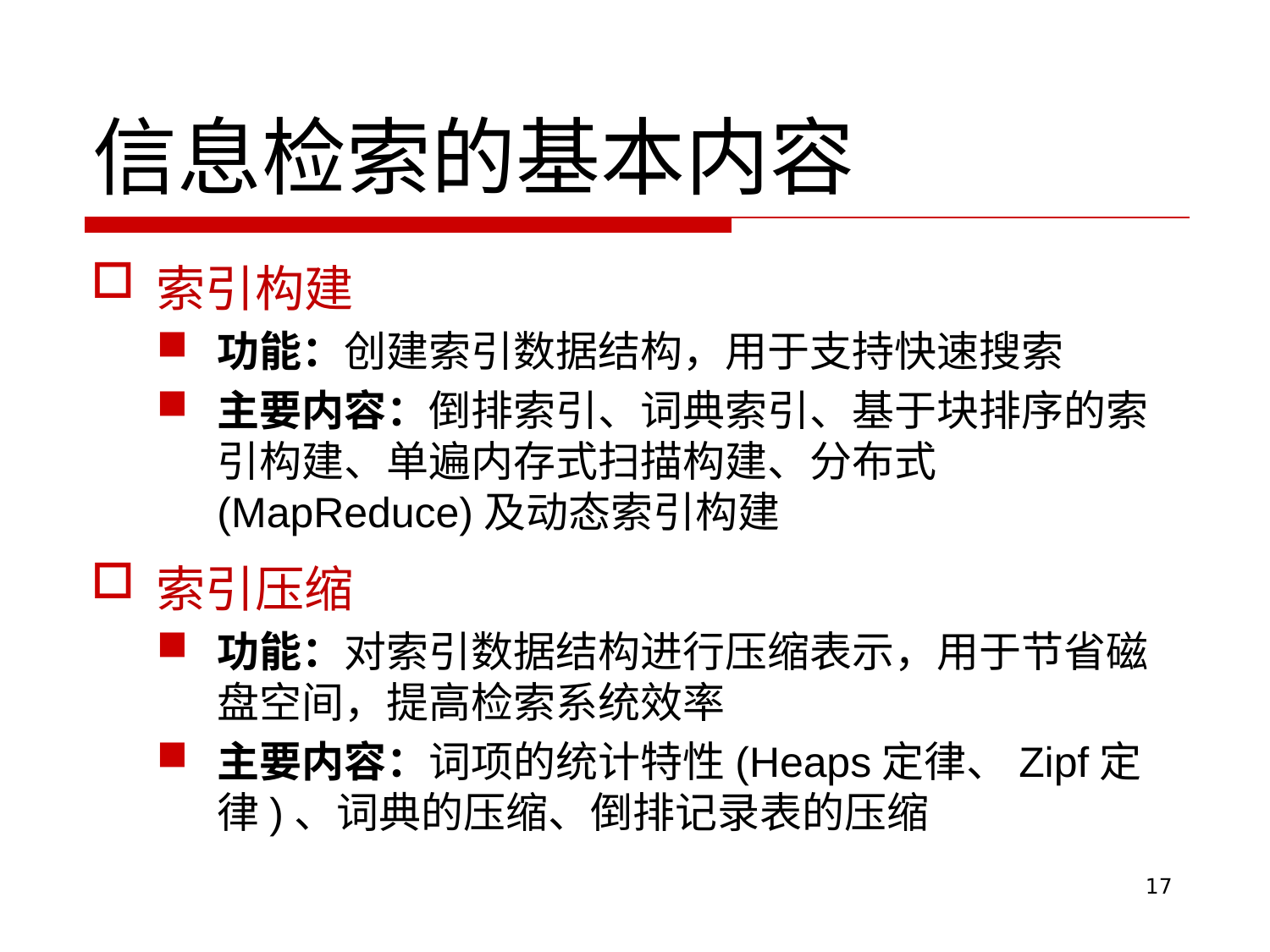

# 信息检索的基本内容
索引构建
功能：创建索引数据结构，用于支持快速搜索
主要内容：倒排索引、词典索引、基于块排序的索引构建、单遍内存式扫描构建、分布式(MapReduce)及动态索引构建
索引压缩
功能：对索引数据结构进行压缩表示，用于节省磁盘空间，提高检索系统效率
主要内容：词项的统计特性(Heaps定律、Zipf定律)、词典的压缩、倒排记录表的压缩

17